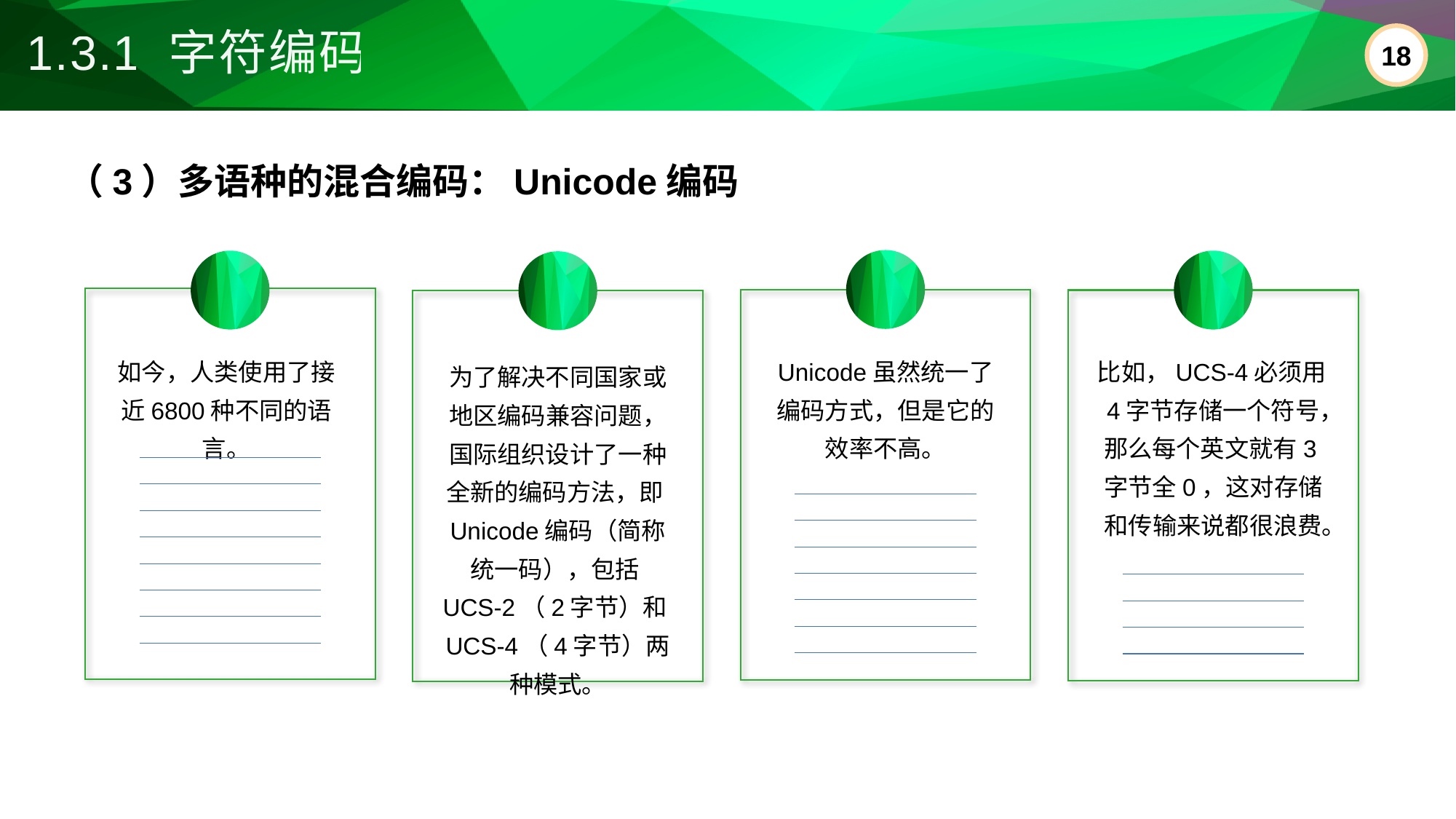

1.3.1 字符编码
（3）多语种的混合编码：Unicode编码

如今，人类使用了接近6800种不同的语言。
Unicode虽然统一了编码方式，但是它的效率不高。
比如，UCS-4必须用4字节存储一个符号，那么每个英文就有3字节全0，这对存储和传输来说都很浪费。
为了解决不同国家或地区编码兼容问题，国际组织设计了一种全新的编码方法，即Unicode编码（简称统一码），包括UCS-2（2字节）和UCS-4（4字节）两种模式。